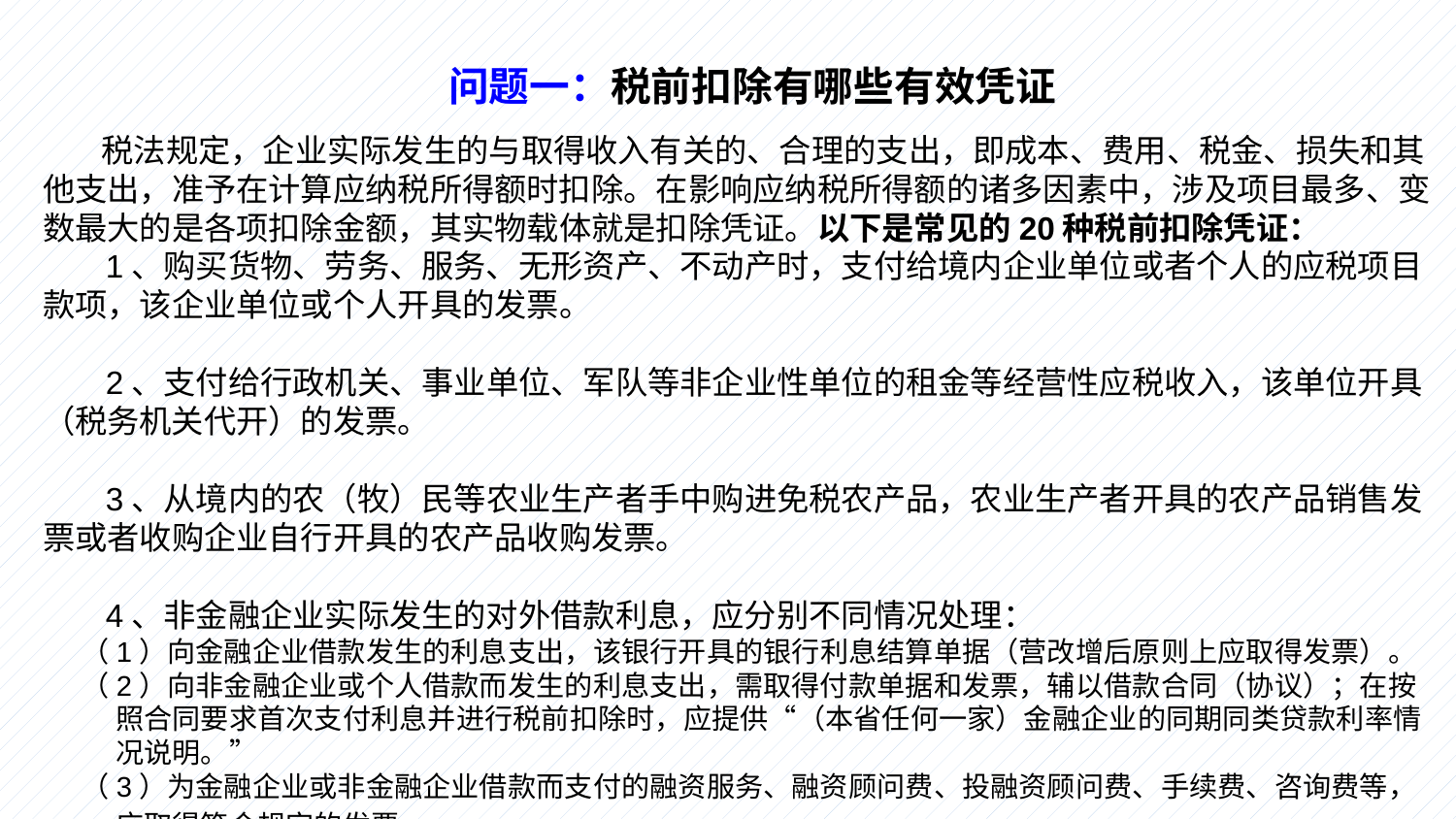

问题一：税前扣除有哪些有效凭证
       税法规定，企业实际发生的与取得收入有关的、合理的支出，即成本、费用、税金、损失和其
他支出，准予在计算应纳税所得额时扣除。在影响应纳税所得额的诸多因素中，涉及项目最多、变
数最大的是各项扣除金额，其实物载体就是扣除凭证。以下是常见的20种税前扣除凭证：
       1、购买货物、劳务、服务、无形资产、不动产时，支付给境内企业单位或者个人的应税项目
款项，该企业单位或个人开具的发票。

       2、支付给行政机关、事业单位、军队等非企业性单位的租金等经营性应税收入，该单位开具
（税务机关代开）的发票。

       3、从境内的农（牧）民等农业生产者手中购进免税农产品，农业生产者开具的农产品销售发
票或者收购企业自行开具的农产品收购发票。

       4、非金融企业实际发生的对外借款利息，应分别不同情况处理：
     （1）向金融企业借款发生的利息支出，该银行开具的银行利息结算单据（营改增后原则上应取得发票）。
     （2）向非金融企业或个人借款而发生的利息支出，需取得付款单据和发票，辅以借款合同（协议）；在按照合同要求首次支付利息并进行税前扣除时，应提供“（本省任何一家）金融企业的同期同类贷款利率情况说明。”
     （3）为金融企业或非金融企业借款而支付的融资服务、融资顾问费、投融资顾问费、手续费、咨询费等，应取得符合规定的发票。